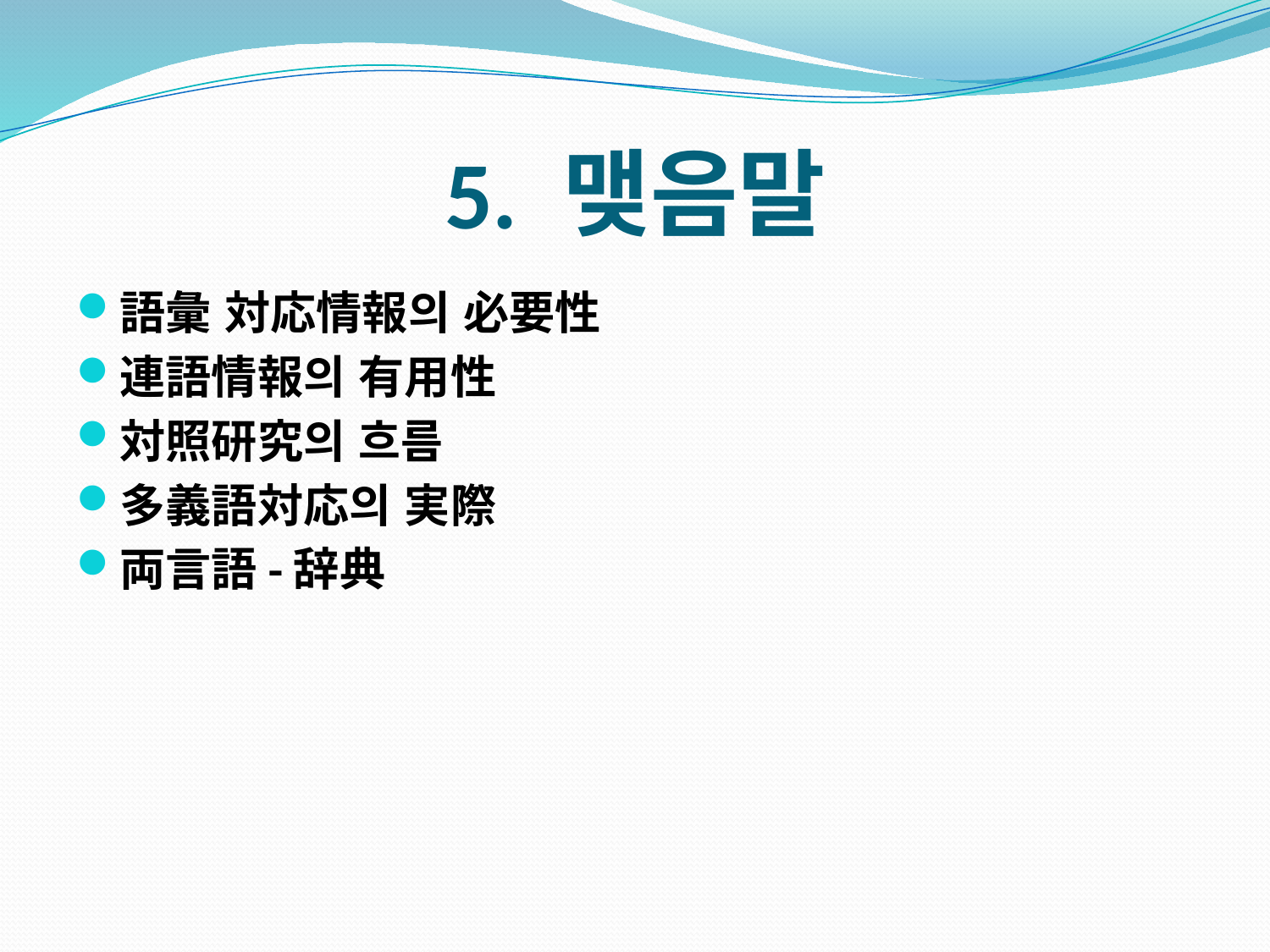

# 5. 맺음말
語彙 対応情報의 必要性
連語情報의 有用性
対照研究의 흐름
多義語対応의 実際
両言語-辞典